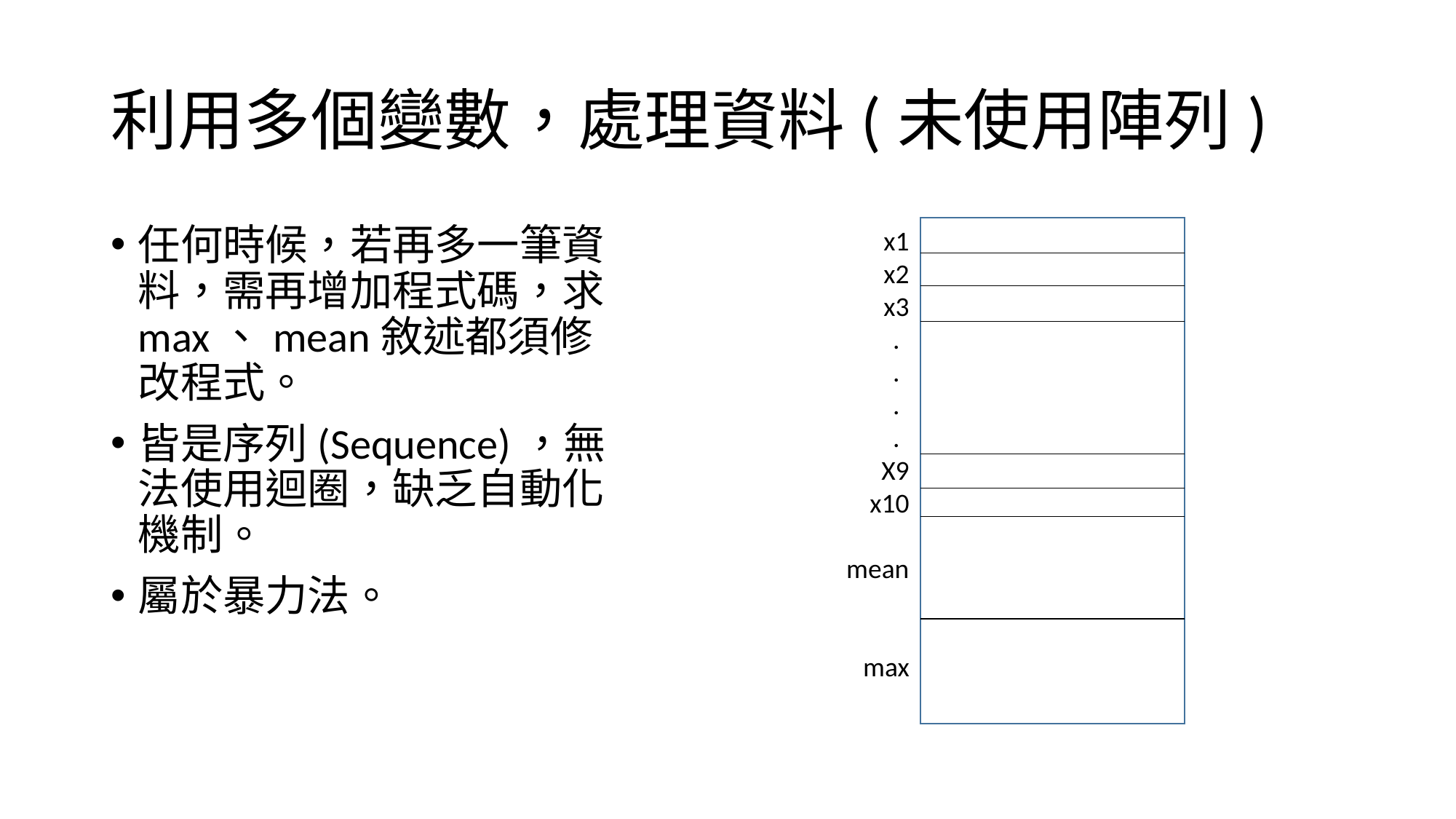

# 利用多個變數，處理資料(未使用陣列)
任何時候，若再多一筆資料，需再增加程式碼，求max、mean敘述都須修改程式。
皆是序列(Sequence)，無法使用迴圈，缺乏自動化機制。
屬於暴力法。
x1
x2
x3
      .
      .
      .
      .
X9
x10
mean
max